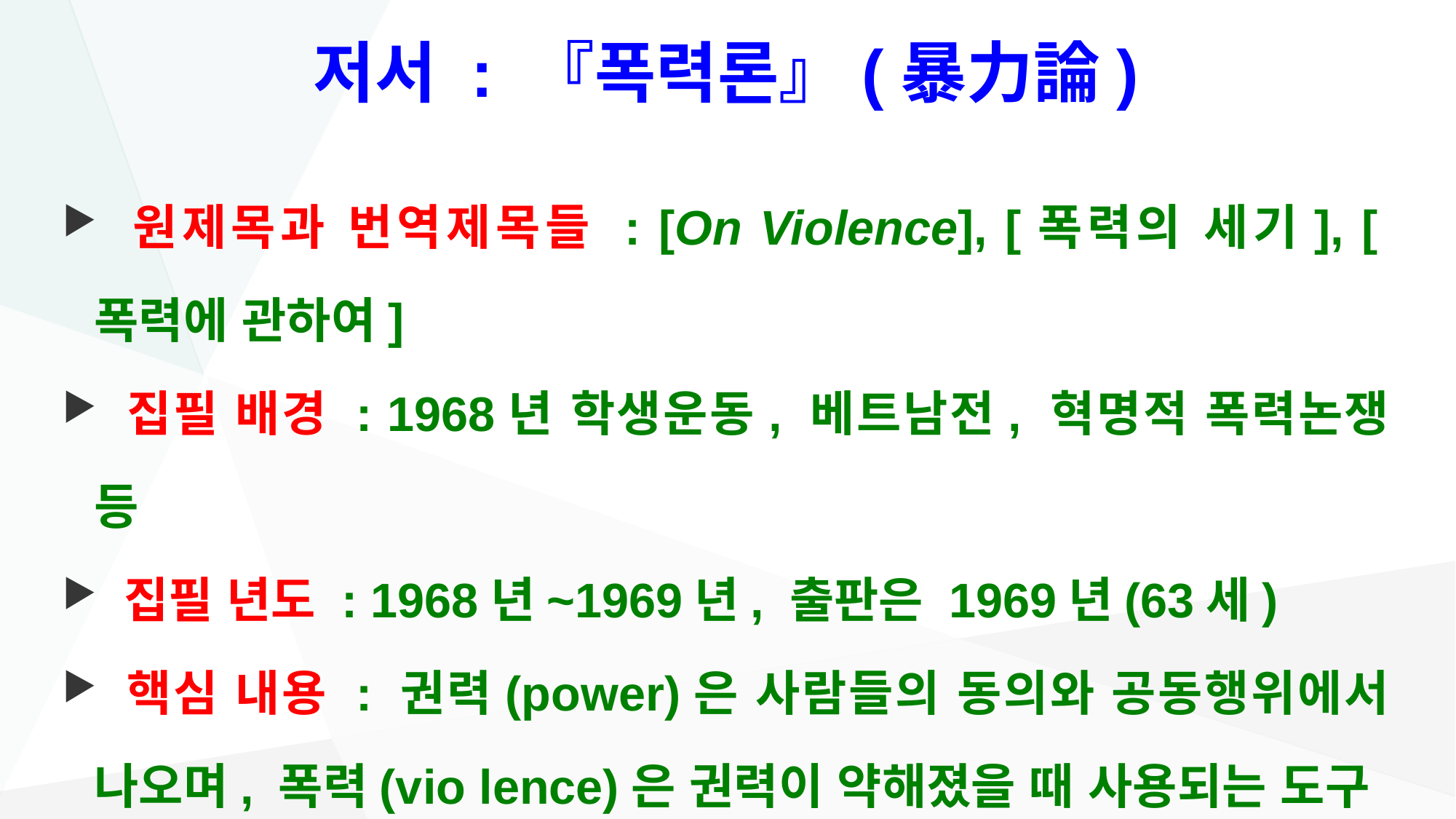

# 저서 : 『폭력론』(暴力論)
 원제목과 번역제목들 : [On Violence], [폭력의 세기], [폭력에 관하여]
 집필 배경 : 1968년 학생운동, 베트남전, 혁명적 폭력논쟁 등
 집필 년도 : 1968년~1969년, 출판은 1969년(63세)
 핵심 내용 : 권력(power)은 사람들의 동의와 공동행위에서 나오며, 폭력(vio lence)은 권력이 약해졌을 때 사용되는 도구